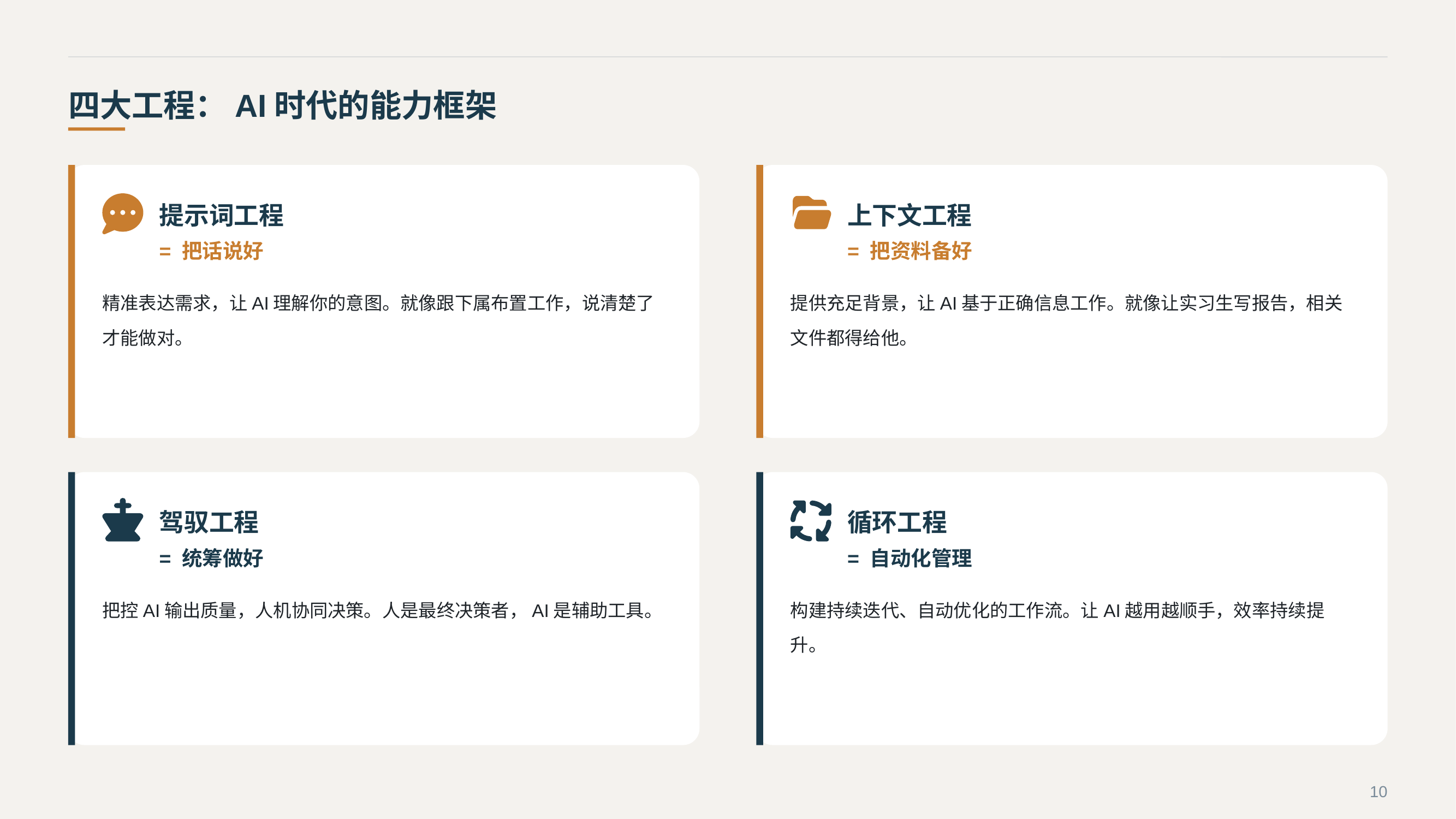

四大工程：AI时代的能力框架

提示词工程

上下文工程
= 把话说好
= 把资料备好
精准表达需求，让AI理解你的意图。就像跟下属布置工作，说清楚了才能做对。
提供充足背景，让AI基于正确信息工作。就像让实习生写报告，相关文件都得给他。

驾驭工程

循环工程
= 统筹做好
= 自动化管理
把控AI输出质量，人机协同决策。人是最终决策者，AI是辅助工具。
构建持续迭代、自动优化的工作流。让AI越用越顺手，效率持续提升。
10